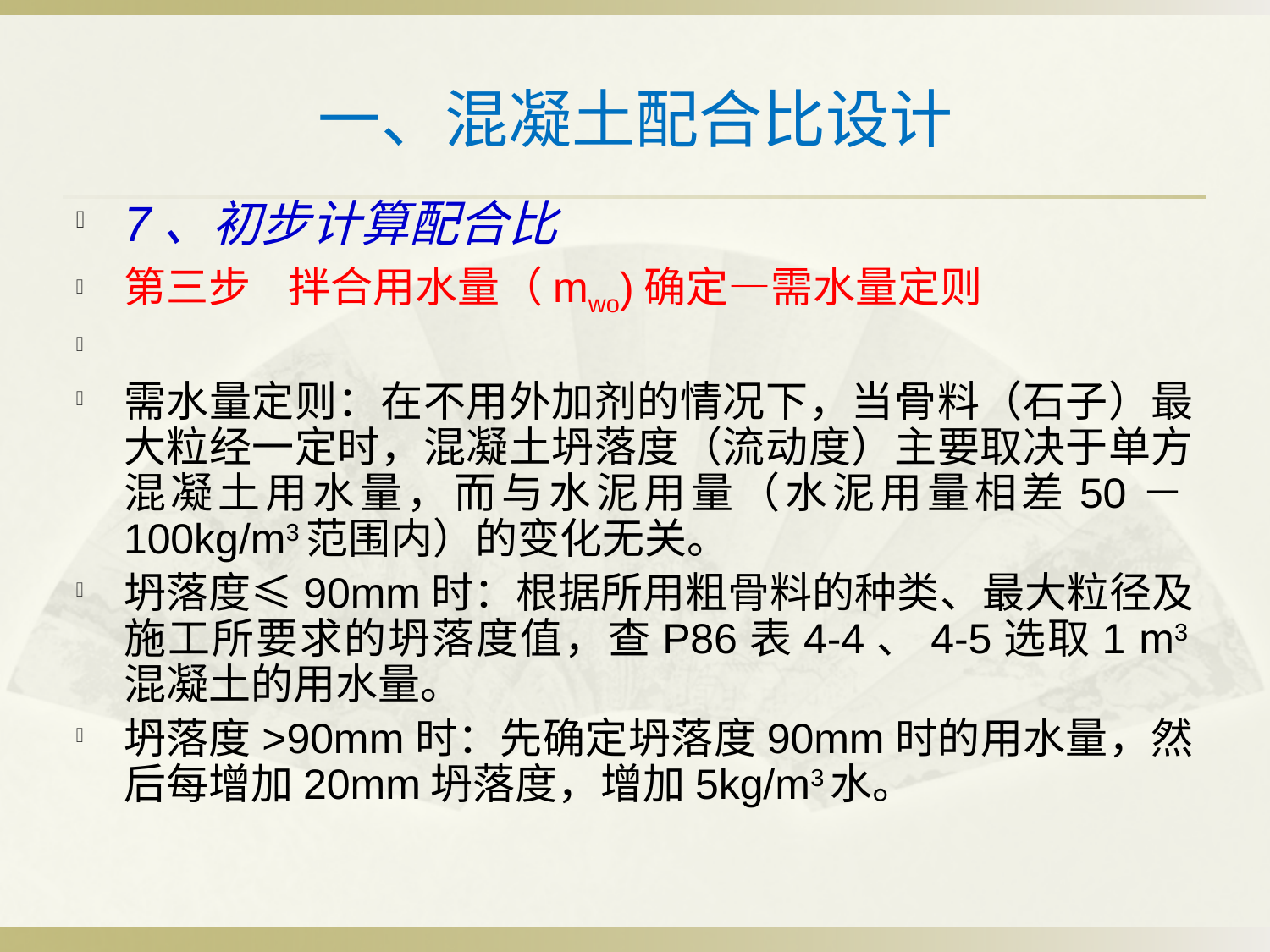

# 一、混凝土配合比设计
7、初步计算配合比
第三步    拌合用水量（mwo)确定—需水量定则

需水量定则：在不用外加剂的情况下，当骨料（石子）最大粒经一定时，混凝土坍落度（流动度）主要取决于单方混凝土用水量，而与水泥用量（水泥用量相差50－100kg/m3范围内）的变化无关。
坍落度≤90mm时：根据所用粗骨料的种类、最大粒径及施工所要求的坍落度值，查P86表4-4、4-5选取1 m3混凝土的用水量。
坍落度>90mm时：先确定坍落度90mm时的用水量，然后每增加20mm坍落度，增加5kg/m3水。